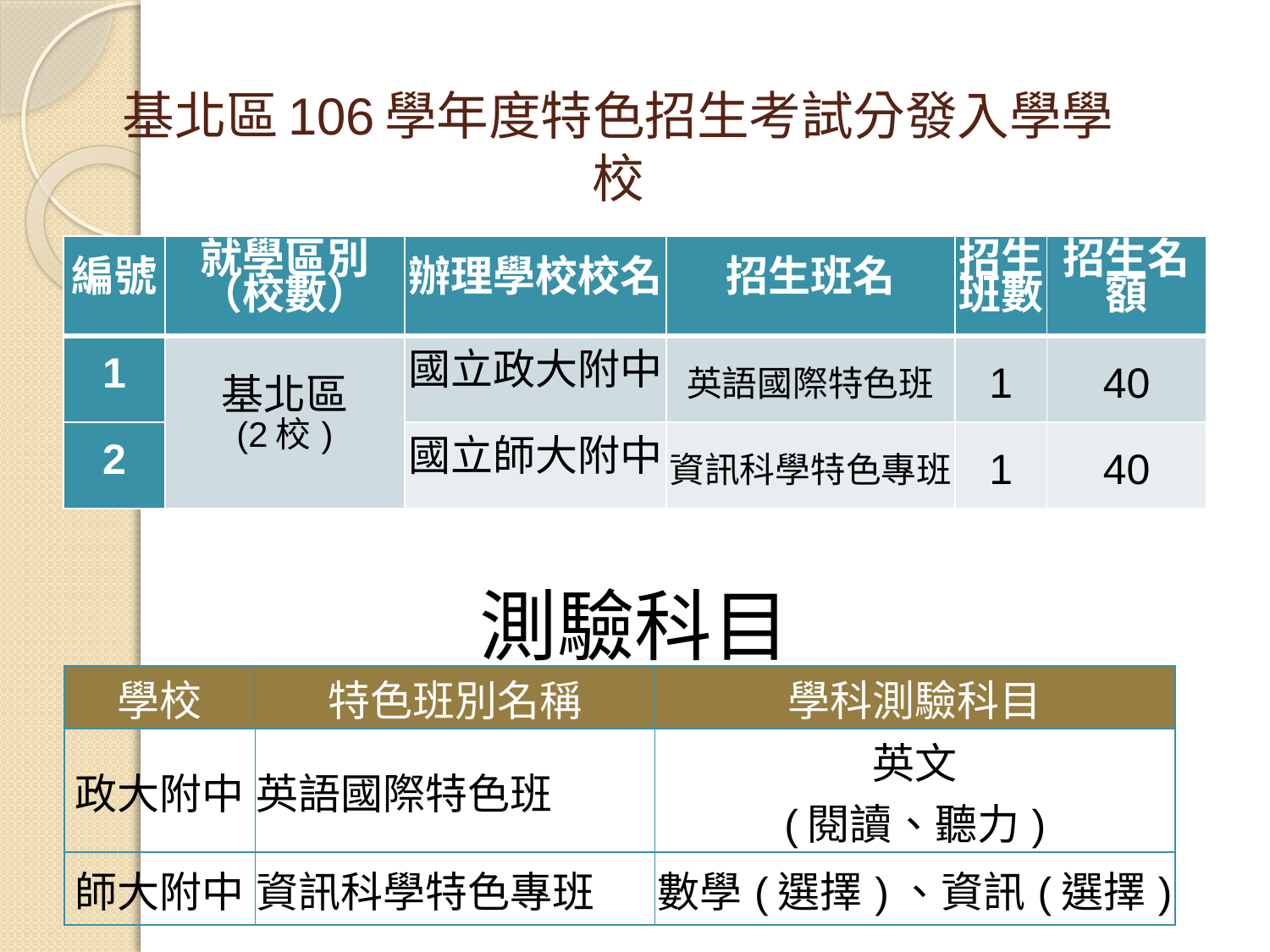

# 基北區106學年度特色招生考試分發入學學校
| 編號 | 就學區別（校數） | 辦理學校校名 | 招生班名 | 招生班數 | 招生名額 |
| --- | --- | --- | --- | --- | --- |
| 1 | 基北區 (2校) | 國立政大附中 | 英語國際特色班 | 1 | 40 |
| 2 |  | 國立師大附中 | 資訊科學特色專班 | 1 | 40 |
測驗科目
| 學校 | 特色班別名稱 | 學科測驗科目 |
| --- | --- | --- |
| 政大附中 | 英語國際特色班 | 英文 (閱讀、聽力) |
| 師大附中 | 資訊科學特色專班 | 數學(選擇)、資訊(選擇) |